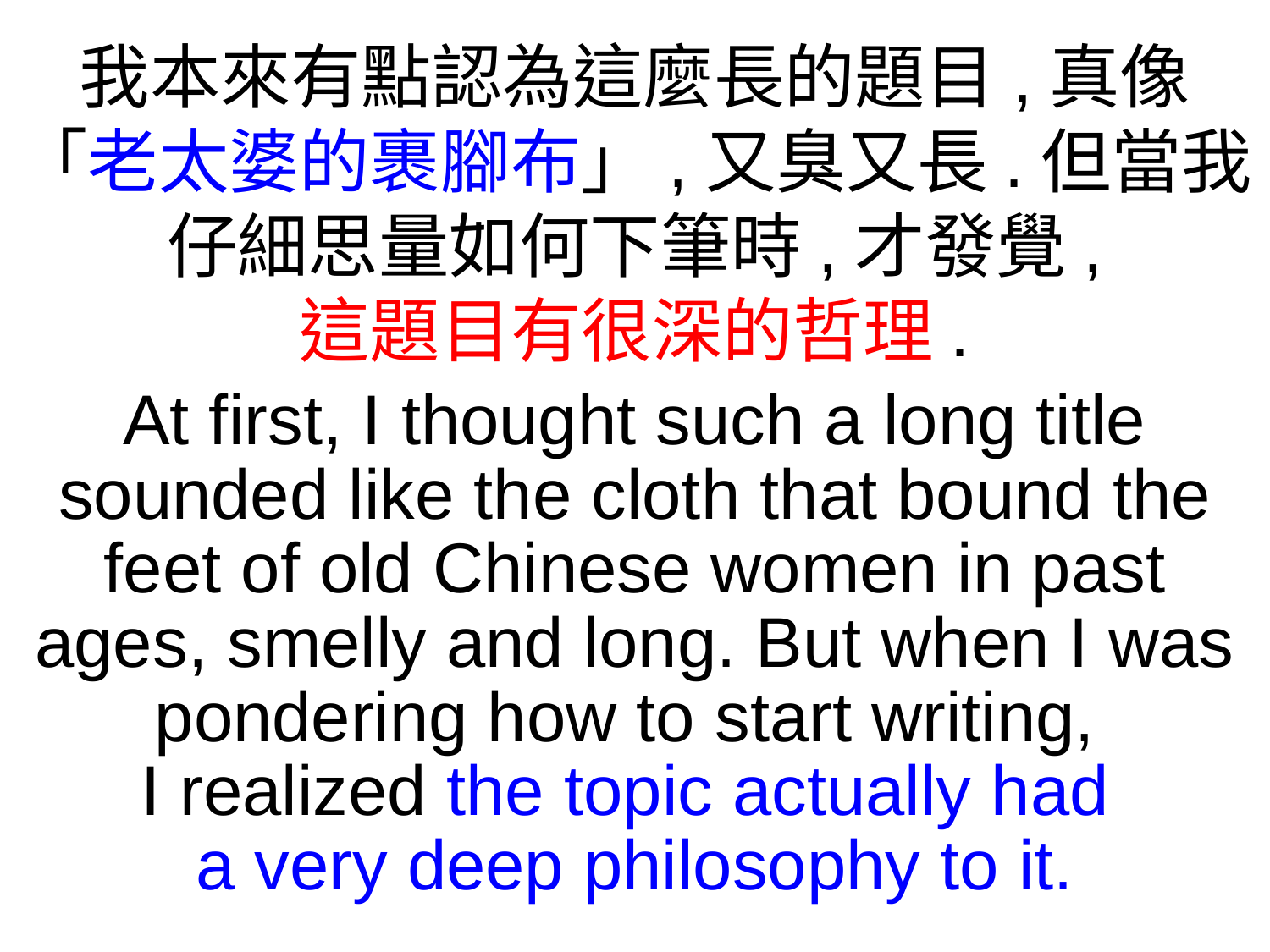

我本來有點認為這麼長的題目,真像
「老太婆的裹腳布」,又臭又長.但當我仔細思量如何下筆時,才發覺,
這題目有很深的哲理.
At first, I thought such a long title sounded like the cloth that bound the feet of old Chinese women in past ages, smelly and long. But when I was pondering how to start writing,
I realized the topic actually had
a very deep philosophy to it.